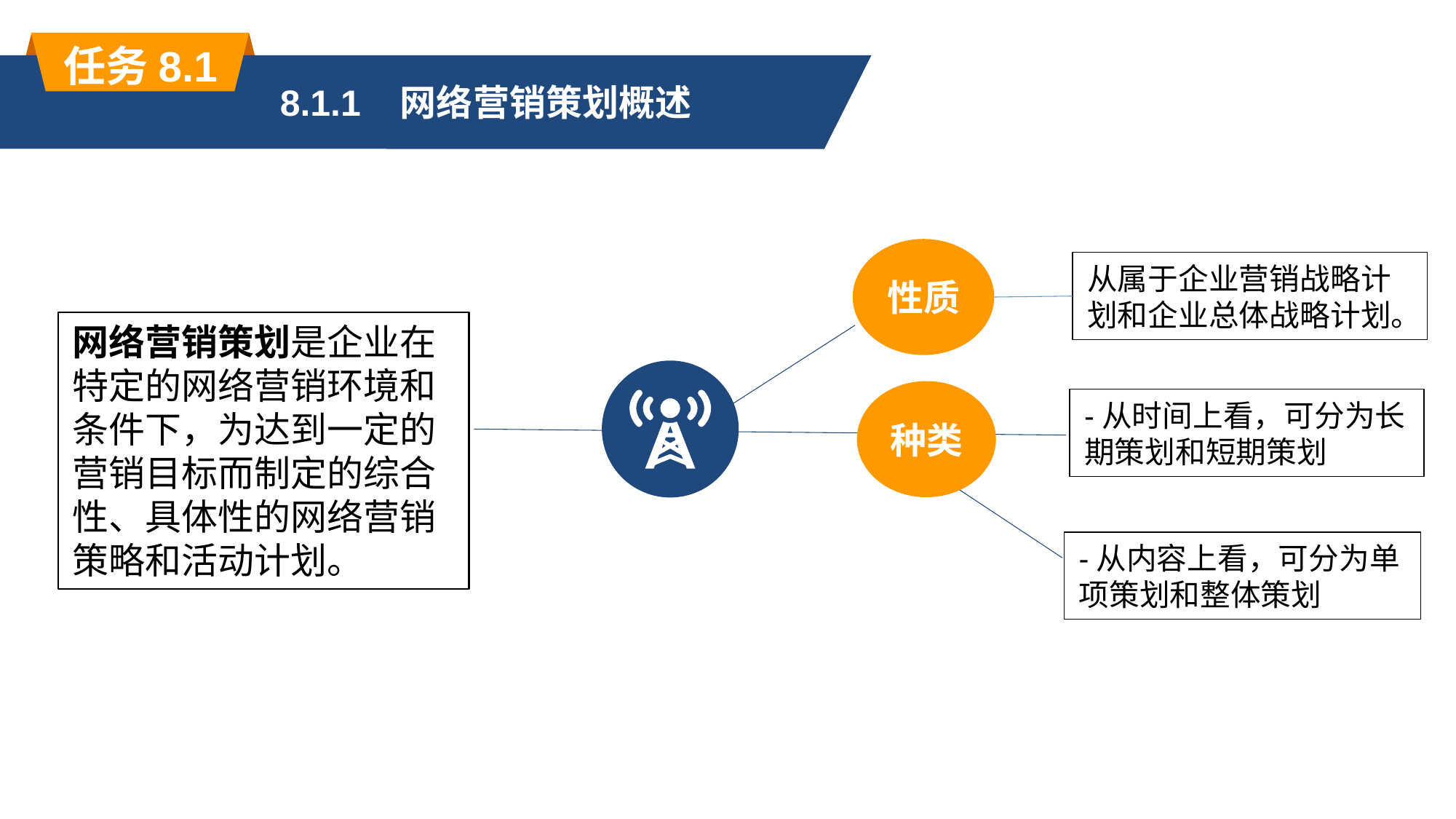

任务8.1

8.1.1   网络营销策划概述
性质
从属于企业营销战略计划和企业总体战略计划。
网络营销策划是企业在特定的网络营销环境和条件下，为达到一定的营销目标而制定的综合性、具体性的网络营销策略和活动计划。

种类
-从时间上看，可分为长期策划和短期策划

-从内容上看，可分为单项策划和整体策划